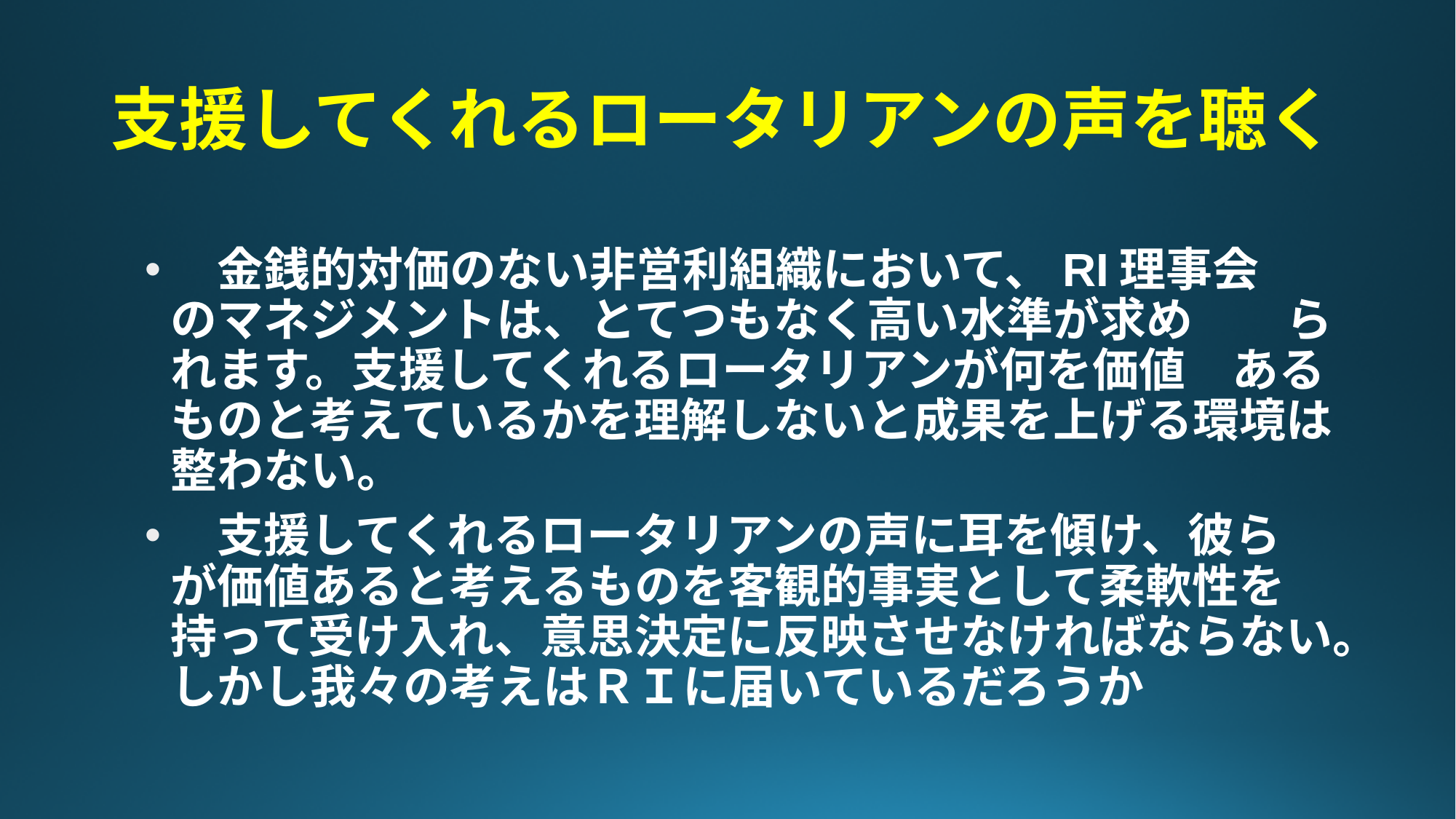

# 支援してくれるロータリアンの声を聴く
　金銭的対価のない非営利組織において、RI理事会　のマネジメントは、とてつもなく高い水準が求め　　られます。支援してくれるロータリアンが何を価値　あるものと考えているかを理解しないと成果を上げる環境は整わない。
　支援してくれるロータリアンの声に耳を傾け、彼ら　が価値あると考えるものを客観的事実として柔軟性を持って受け入れ、意思決定に反映させなければならない。しかし我々の考えはＲＩに届いているだろうか